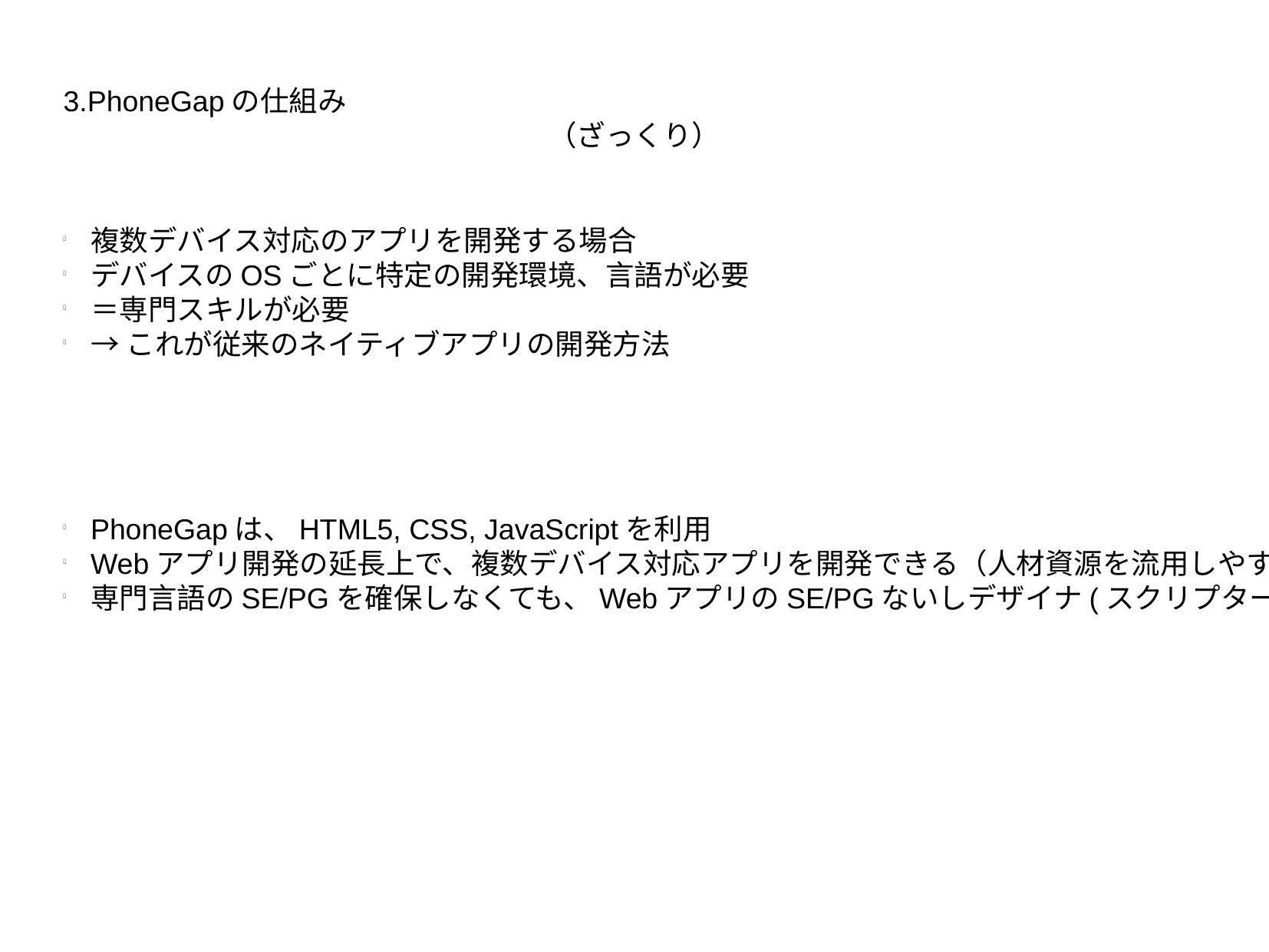

3.PhoneGapの仕組み
（ざっくり）
複数デバイス対応のアプリを開発する場合
デバイスのOSごとに特定の開発環境、言語が必要
＝専門スキルが必要
→これが従来のネイティブアプリの開発方法

PhoneGapは、HTML5, CSS, JavaScriptを利用
Webアプリ開発の延長上で、複数デバイス対応アプリを開発できる（人材資源を流用しやすい）
専門言語のSE/PGを確保しなくても、WebアプリのSE/PGないしデザイナ(スクリプター？)で開発できる（人材確保が楽）